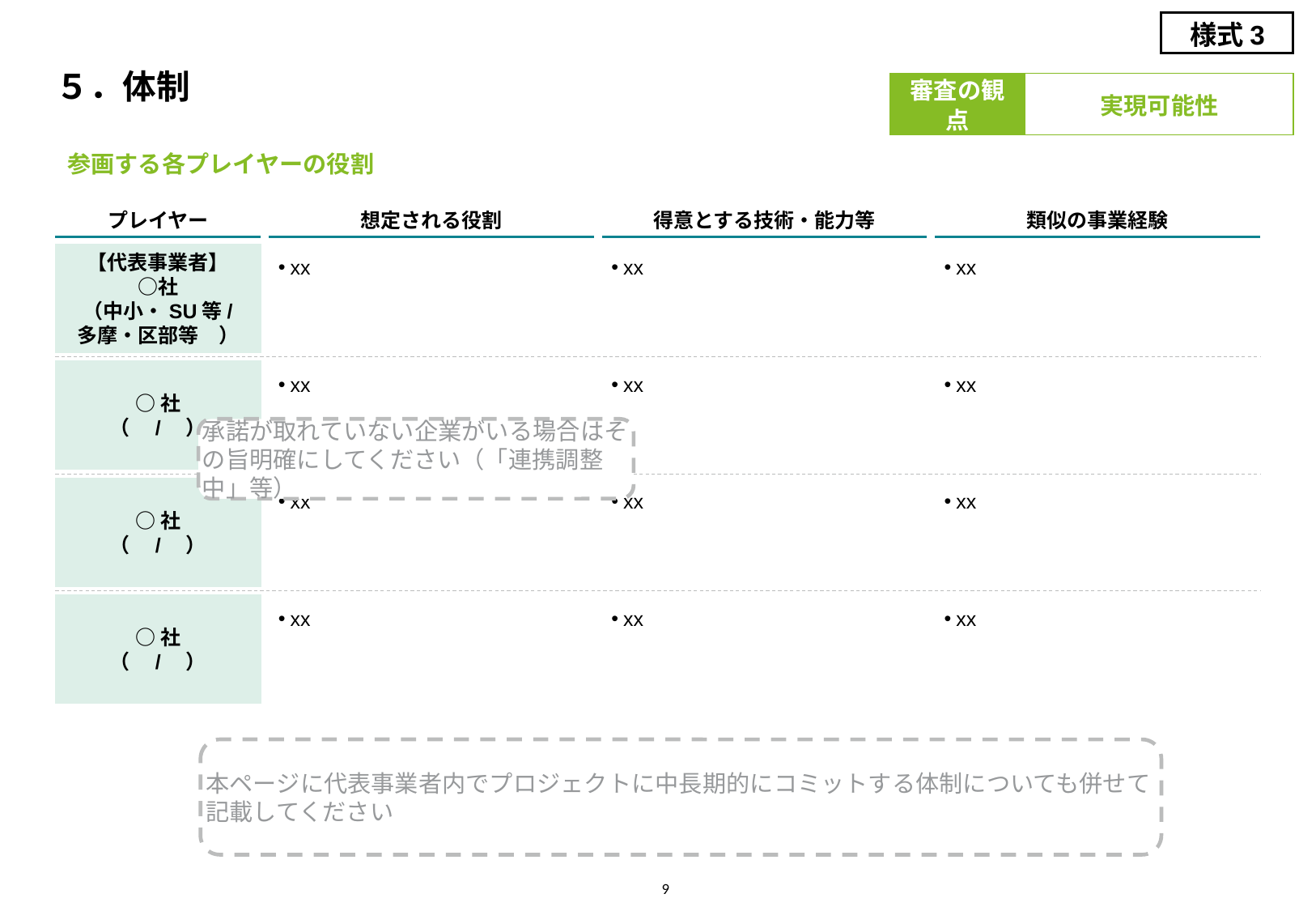

様式3
# ５．体制
審査の観点
実現可能性
参画する各プレイヤーの役割
プレイヤー
想定される役割
得意とする技術・能力等
類似の事業経験
【代表事業者】
○社
（中小・SU等/
多摩・区部等　）
xx
xx
xx
○社
（　/　）
xx
xx
xx
承諾が取れていない企業がいる場合はその旨明確にしてください（「連携調整中」等）
○社
（　/　）
xx
xx
xx
○社
（　/　）
xx
xx
xx
本ページに代表事業者内でプロジェクトに中長期的にコミットする体制についても併せて記載してください
9